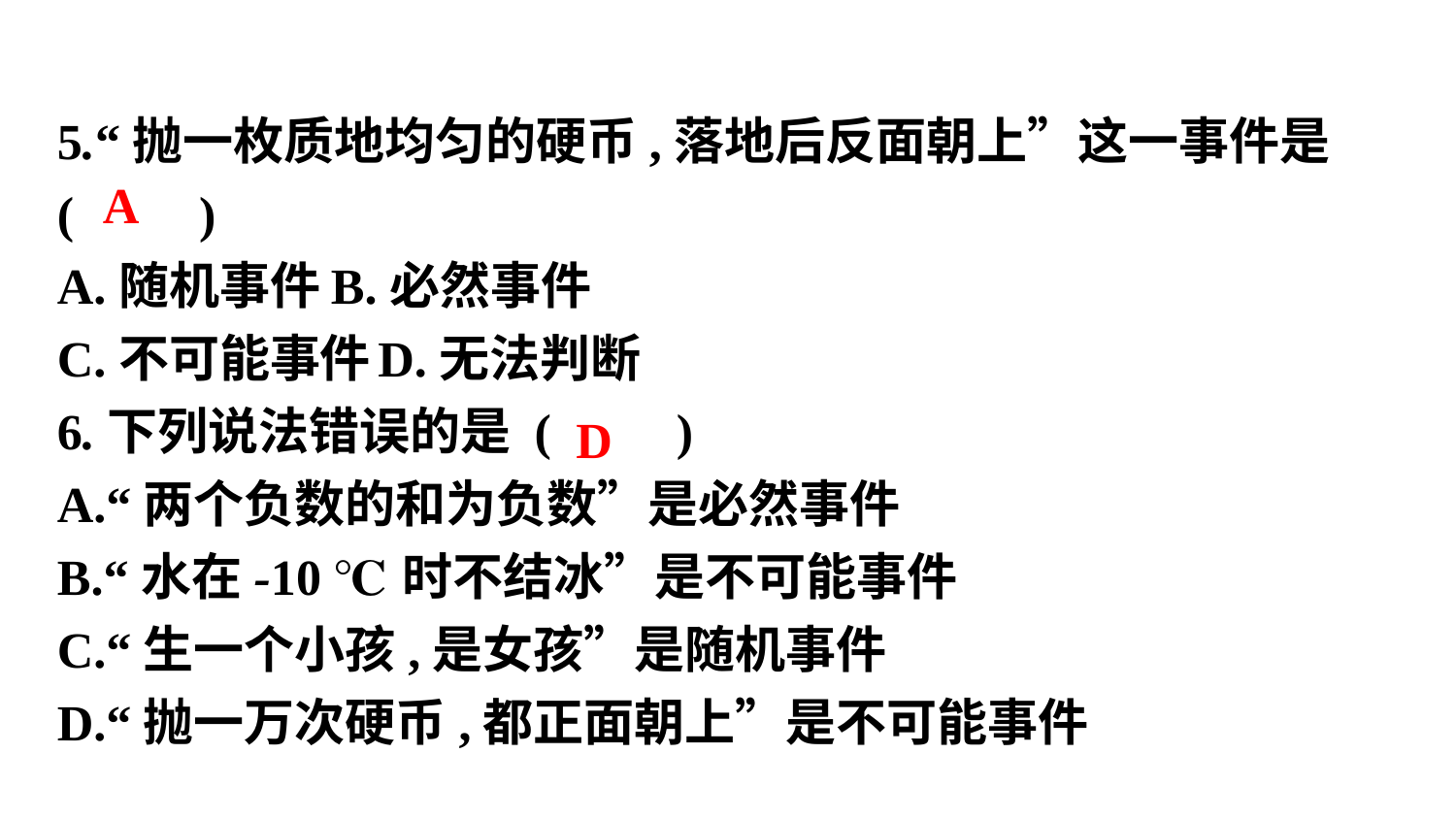

5.“抛一枚质地均匀的硬币,落地后反面朝上”这一事件是
(　　)
A.随机事件	B.必然事件
C.不可能事件	D.无法判断
6.下列说法错误的是 (　　)
A.“两个负数的和为负数”是必然事件
B.“水在-10 ℃时不结冰”是不可能事件
C.“生一个小孩,是女孩”是随机事件
D.“抛一万次硬币,都正面朝上”是不可能事件
A
D